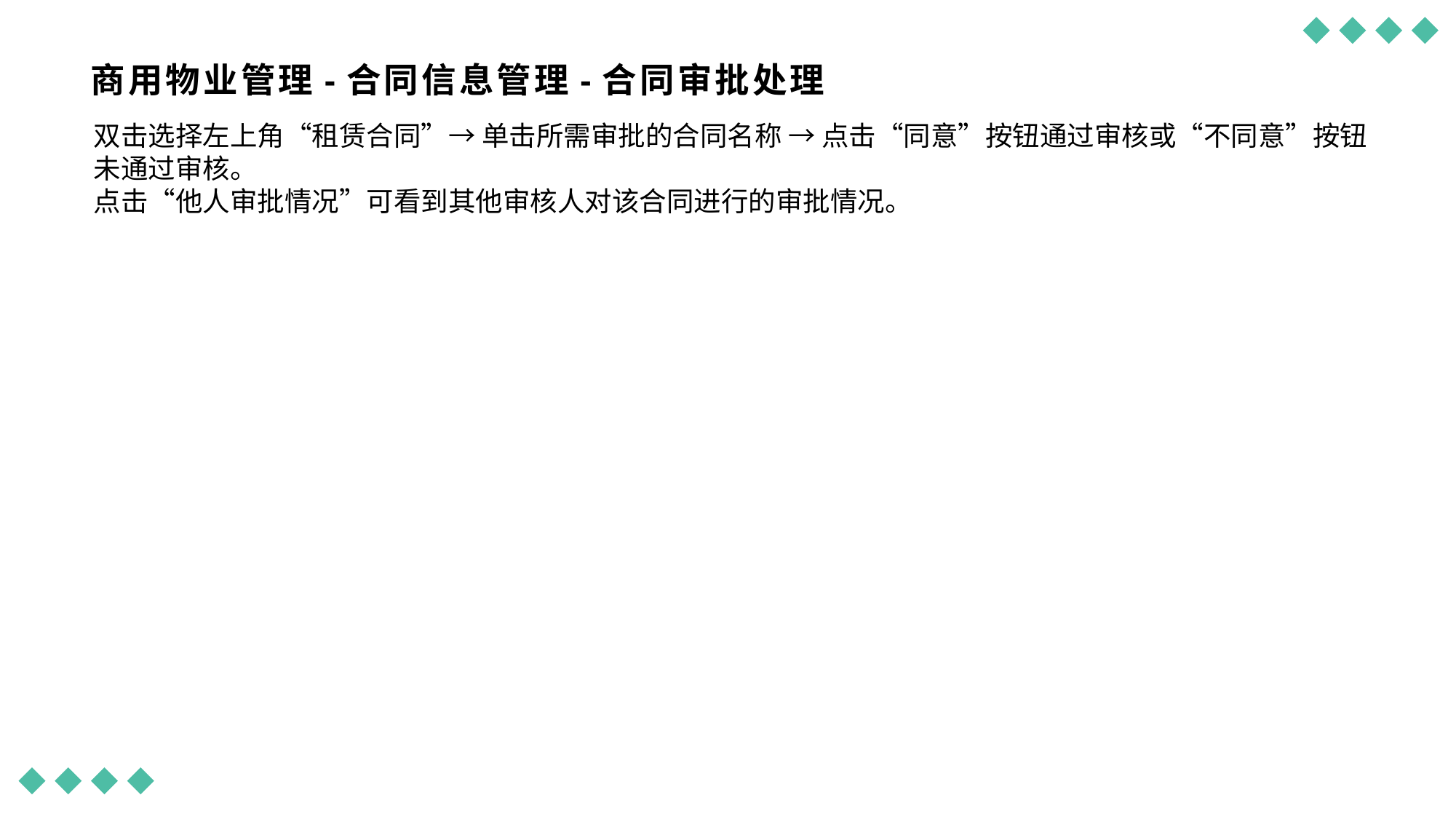

# 商用物业管理-合同信息管理-合同审批处理
双击选择左上角“租赁合同”→ 单击所需审批的合同名称 → 点击“同意”按钮通过审核或“不同意”按钮
未通过审核。
点击“他人审批情况”可看到其他审核人对该合同进行的审批情况。